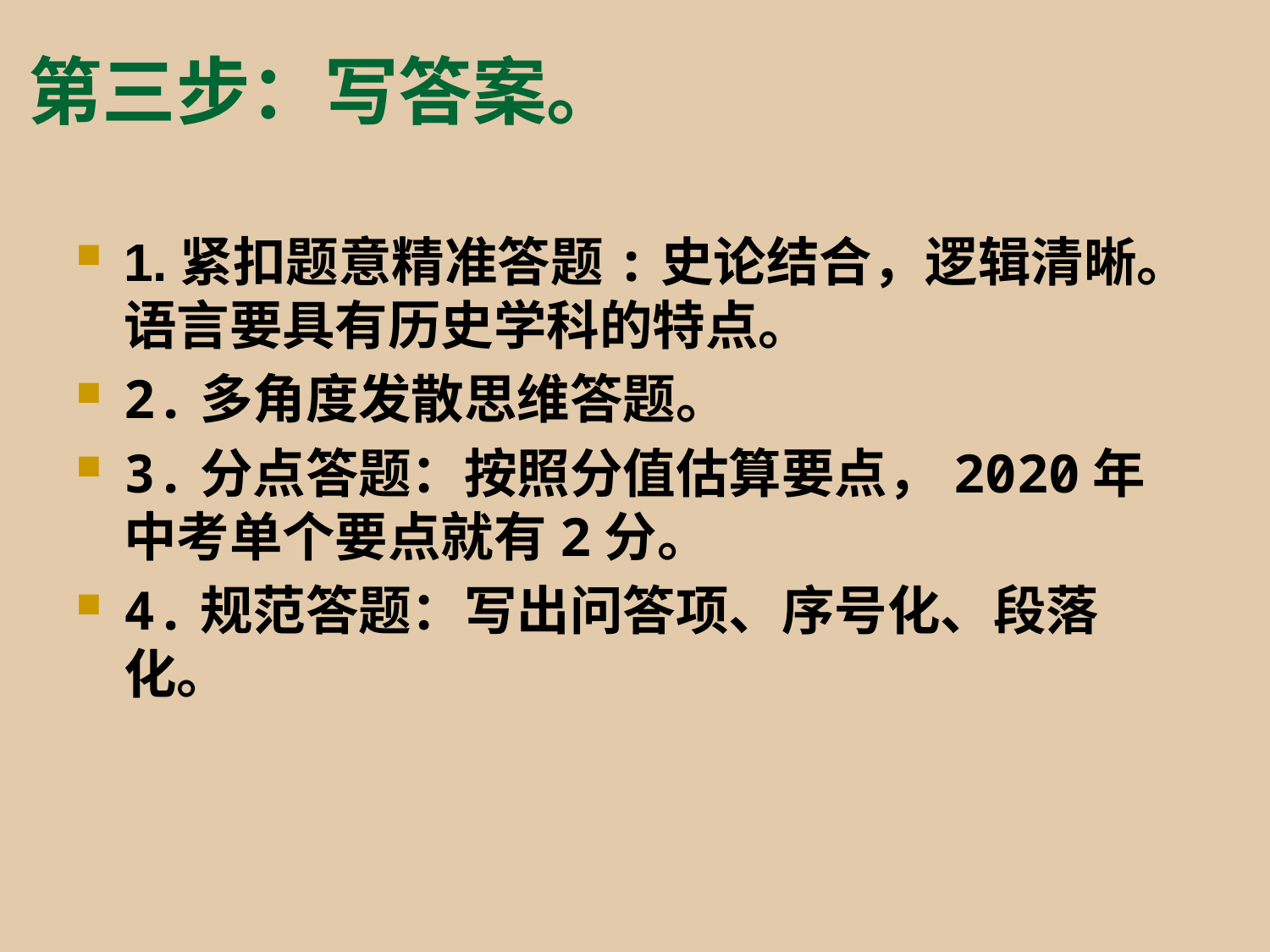

# 第三步：写答案。
1.紧扣题意精准答题:史论结合，逻辑清晰。语言要具有历史学科的特点。
2.多角度发散思维答题。
3.分点答题：按照分值估算要点，2020年中考单个要点就有2分。
4.规范答题：写出问答项、序号化、段落化。